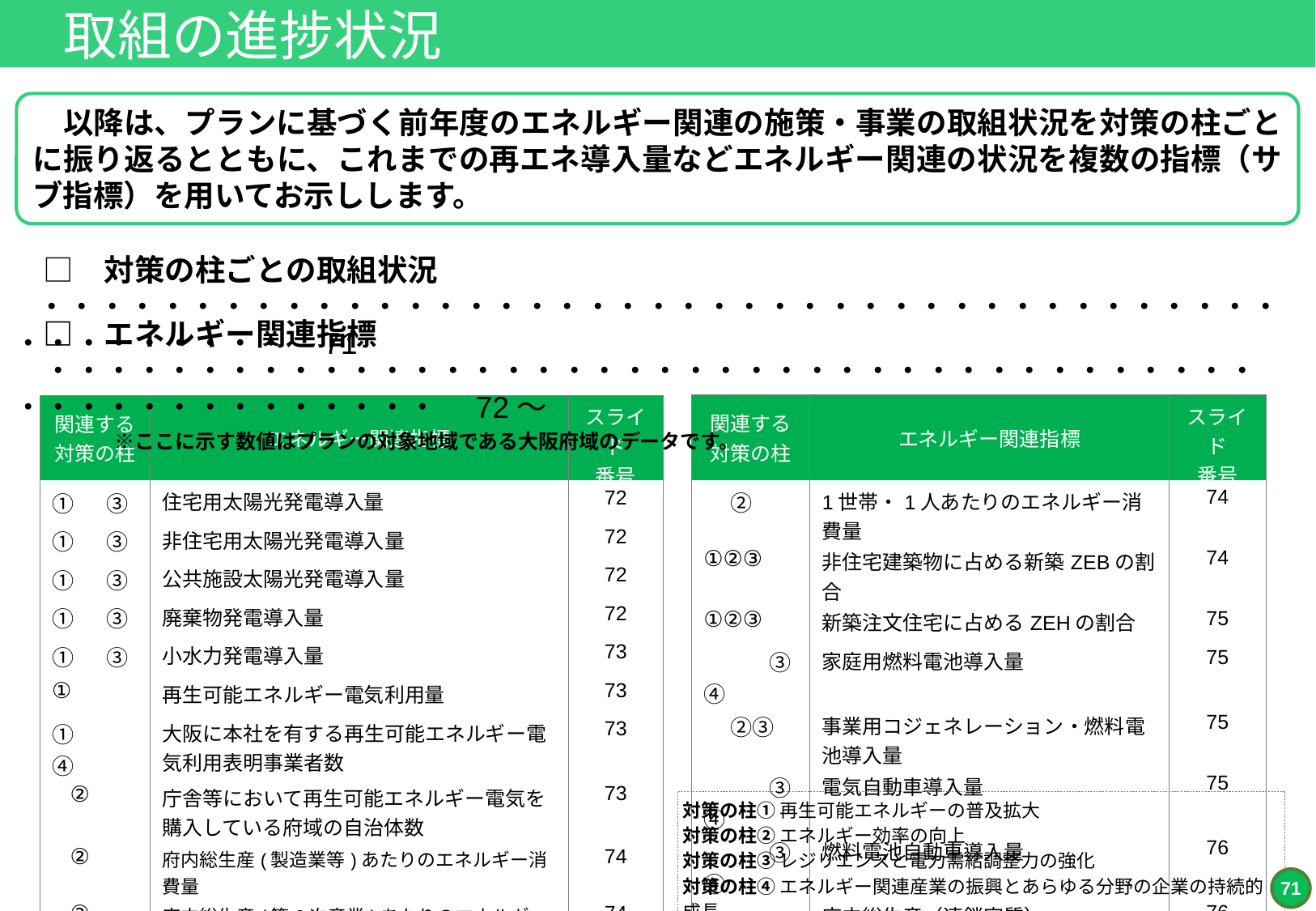

取組の進捗状況
　以降は、プランに基づく前年度のエネルギー関連の施策・事業の取組状況を対策の柱ごとに振り返るとともに、これまでの再エネ導入量などエネルギー関連の状況を複数の指標（サブ指標）を用いてお示しします。
　□　対策の柱ごとの取組状況　　・・・・・・・・・・・・・・・・・・・・・・・・・・・・・・・・・・・・・・・・・・・・・・・・・・　71
　□　エネルギー関連指標　　・・・・・・・・・・・・・・・・・・・・・・・・・・・・・・・・・・・・・・・・・・・・・・・・・・・・・・　72～
　　　　　※ここに示す数値はプランの対象地域である大阪府域のデータです。
| 関連する 対策の柱 | エネルギー関連指標 | スライド 番号 |
| --- | --- | --- |
| ② | 1世帯・1人あたりのエネルギー消費量 | 74 |
| ①②③ | 非住宅建築物に占める新築ZEBの割合 | 74 |
| ①②③ | 新築注文住宅に占めるZEHの割合 | 75 |
| ③④ | 家庭用燃料電池導入量 | 75 |
| ②③ | 事業用コジェネレーション・燃料電池導入量 | 75 |
| ③④ | 電気自動車導入量 | 75 |
| ③④ | 燃料電池自動車導入量 | 76 |
| ④ | 府内総生産（連鎖実質） | 76 |
| 関連する 対策の柱 | エネルギー関連指標 | スライド 番号 |
| --- | --- | --- |
| ①　 ③ | 住宅用太陽光発電導入量 | 72 |
| ①　 ③ | 非住宅用太陽光発電導入量 | 72 |
| ①　 ③ | 公共施設太陽光発電導入量 | 72 |
| ①　 ③ | 廃棄物発電導入量 | 72 |
| ①　 ③ | 小水力発電導入量 | 73 |
| ① | 再生可能エネルギー電気利用量 | 73 |
| ① 　　④ | 大阪に本社を有する再生可能エネルギー電気利用表明事業者数 | 73 |
| ② | 庁舎等において再生可能エネルギー電気を購入している府域の自治体数 | 73 |
| ② | 府内総生産(製造業等)あたりのエネルギー消費量 | 74 |
| ② | 府内総生産(第3次産業)あたりのエネルギー消費量 | 74 |
対策の柱① 再生可能エネルギーの普及拡大
対策の柱② エネルギー効率の向上
対策の柱③ レジリエンスと電力需給調整力の強化
対策の柱④ エネルギー関連産業の振興とあらゆる分野の企業の持続的成長
71